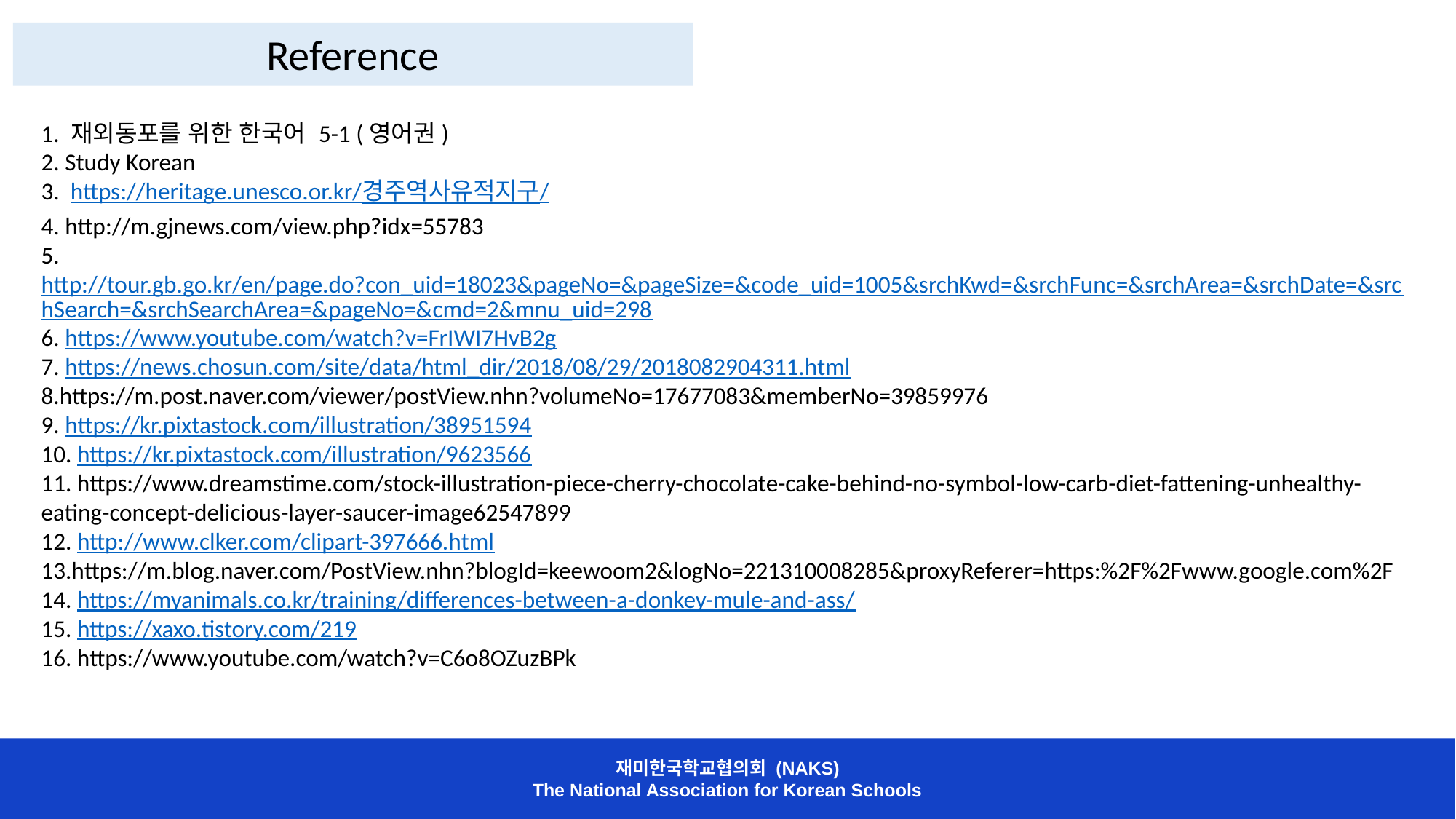

Reference
1. 재외동포를 위한 한국어 5-1 (영어권)
2. Study Korean
3.  https://heritage.unesco.or.kr/경주역사유적지구/
4. http://m.gjnews.com/view.php?idx=55783
5.http://tour.gb.go.kr/en/page.do?con_uid=18023&pageNo=&pageSize=&code_uid=1005&srchKwd=&srchFunc=&srchArea=&srchDate=&srchSearch=&srchSearchArea=&pageNo=&cmd=2&mnu_uid=298
6. https://www.youtube.com/watch?v=FrIWI7HvB2g
7. https://news.chosun.com/site/data/html_dir/2018/08/29/2018082904311.html
8.https://m.post.naver.com/viewer/postView.nhn?volumeNo=17677083&memberNo=39859976
9. https://kr.pixtastock.com/illustration/38951594
10. https://kr.pixtastock.com/illustration/9623566
11. https://www.dreamstime.com/stock-illustration-piece-cherry-chocolate-cake-behind-no-symbol-low-carb-diet-fattening-unhealthy-eating-concept-delicious-layer-saucer-image62547899
12. http://www.clker.com/clipart-397666.html
13.https://m.blog.naver.com/PostView.nhn?blogId=keewoom2&logNo=221310008285&proxyReferer=https:%2F%2Fwww.google.com%2F
14. https://myanimals.co.kr/training/differences-between-a-donkey-mule-and-ass/
15. https://xaxo.tistory.com/219
16. https://www.youtube.com/watch?v=C6o8OZuzBPk
재미한국학교협의회 (NAKS)
The National Association for Korean Schools